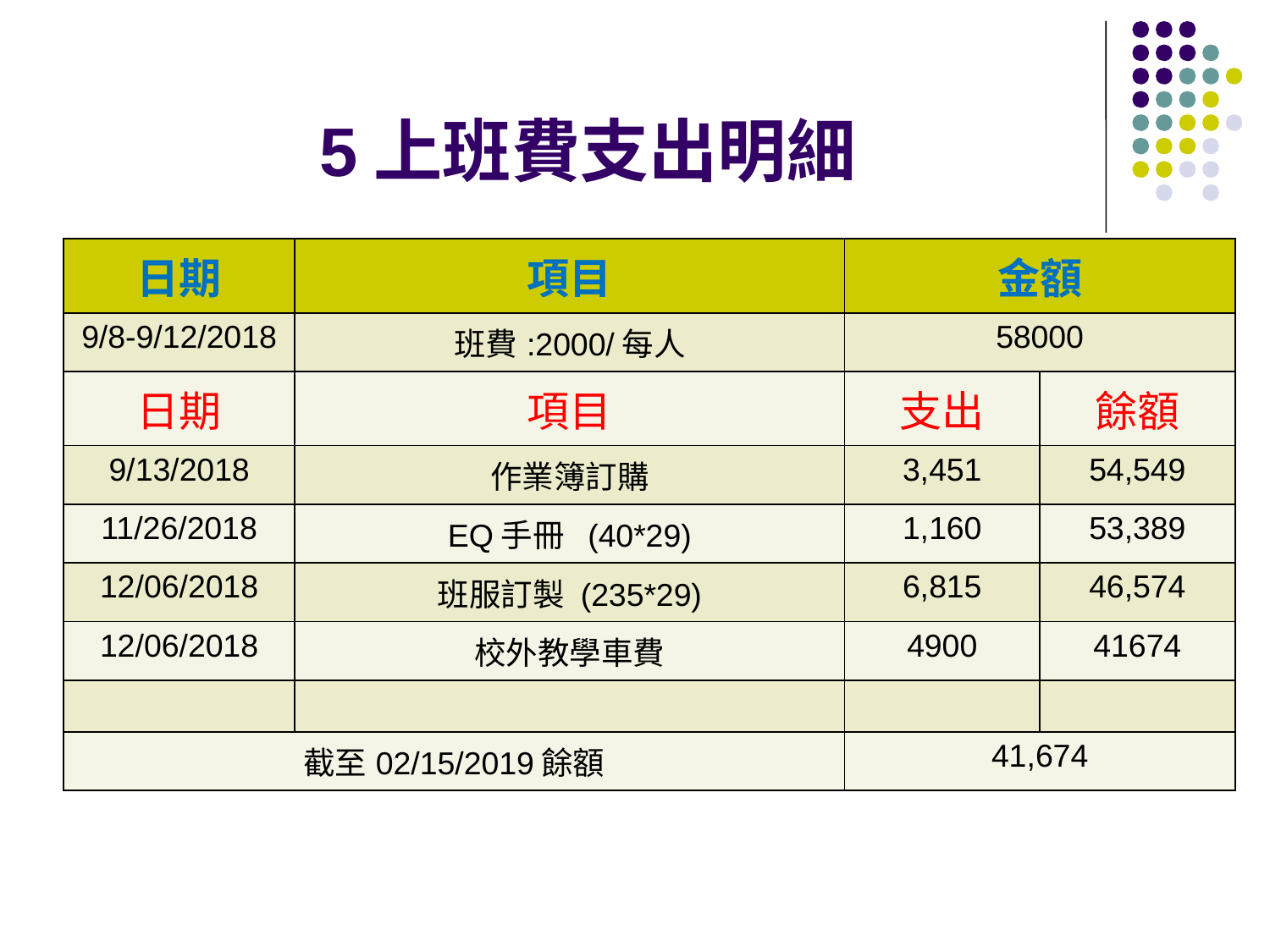

# 5上班費支出明細
| 日期 | 項目 | 金額 |  |
| --- | --- | --- | --- |
| 9/8-9/12/2018 | 班費:2000/每人 | 58000 |  |
| 日期 | 項目 | 支出 | 餘額 |
| 9/13/2018 | 作業簿訂購 | 3,451 | 54,549 |
| 11/26/2018 | EQ手冊 (40\*29) | 1,160 | 53,389 |
| 12/06/2018 | 班服訂製 (235\*29) | 6,815 | 46,574 |
| 12/06/2018 | 校外教學車費 | 4900 | 41674 |
|  |  |  |  |
| 截至02/15/2019餘額 |  | 41,674 |  |